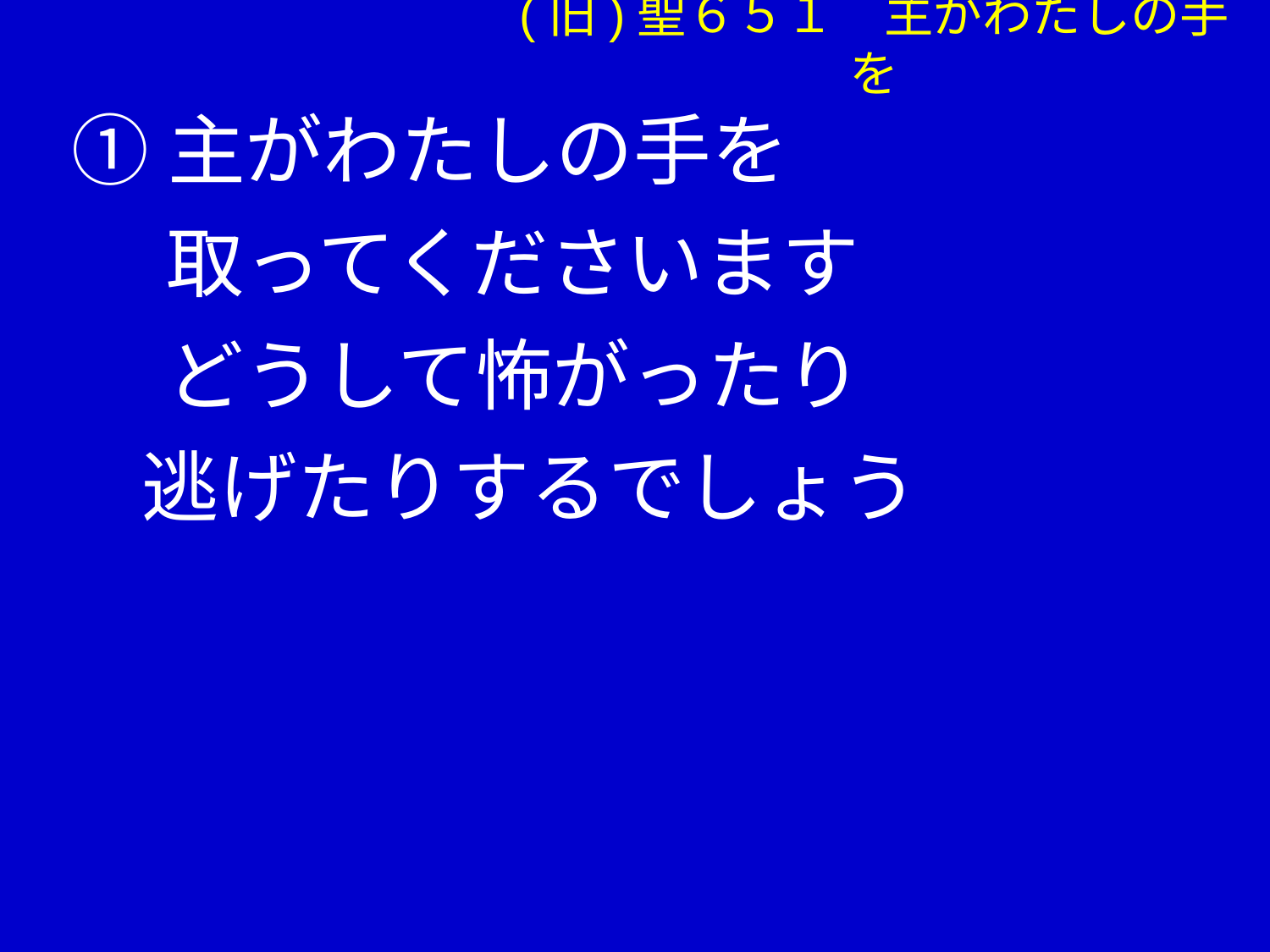

(旧)聖６５１　主がわたしの手を
①主がわたしの手を
　 取ってくださいます
　 どうして怖がったり
   逃げたりするでしょう